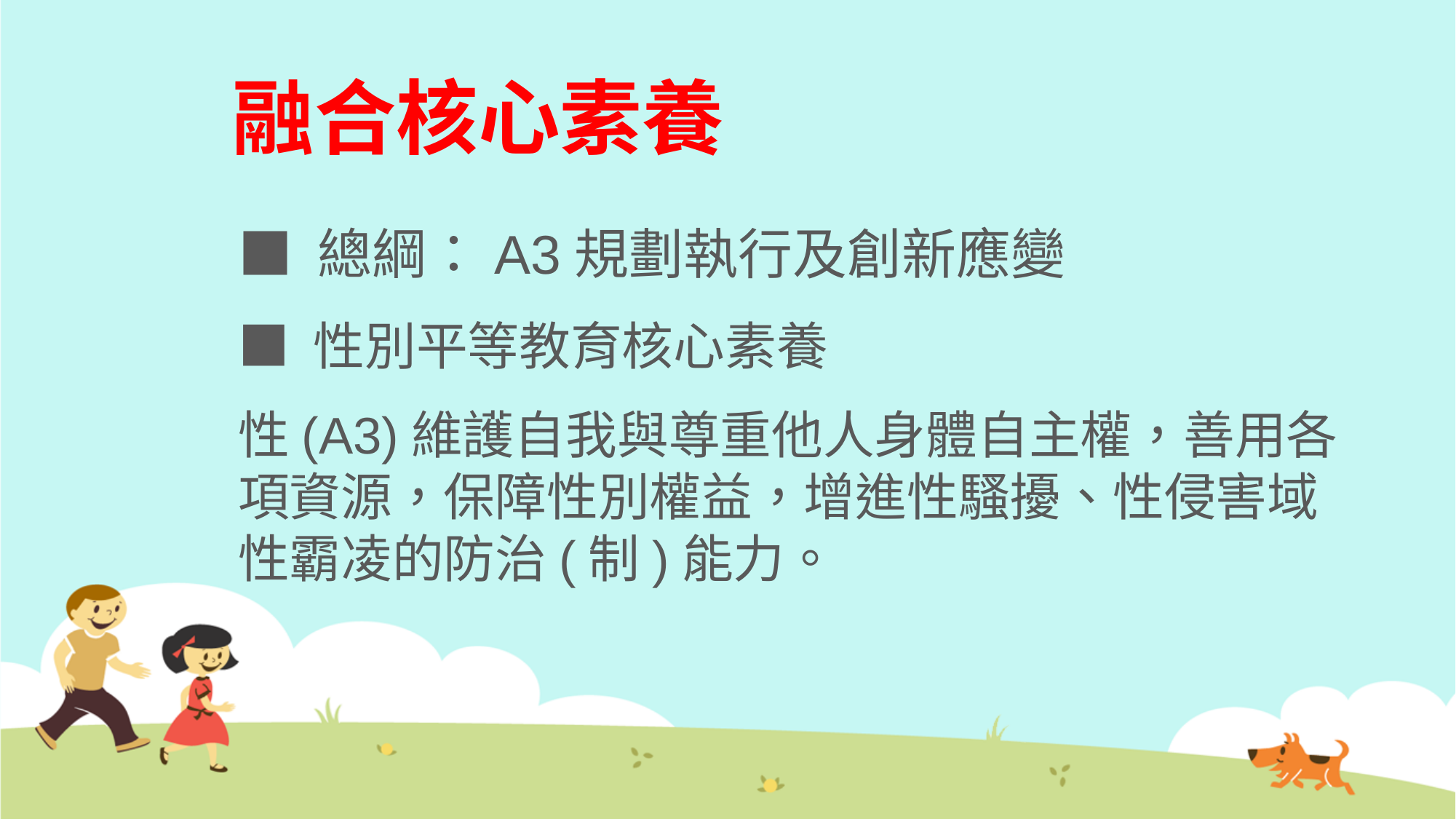

# 融合核心素養
■ 總綱：A3規劃執行及創新應變
■ 性別平等教育核心素養
性(A3)維護自我與尊重他人身體自主權，善用各項資源，保障性別權益，增進性騷擾、性侵害域性霸凌的防治(制)能力。